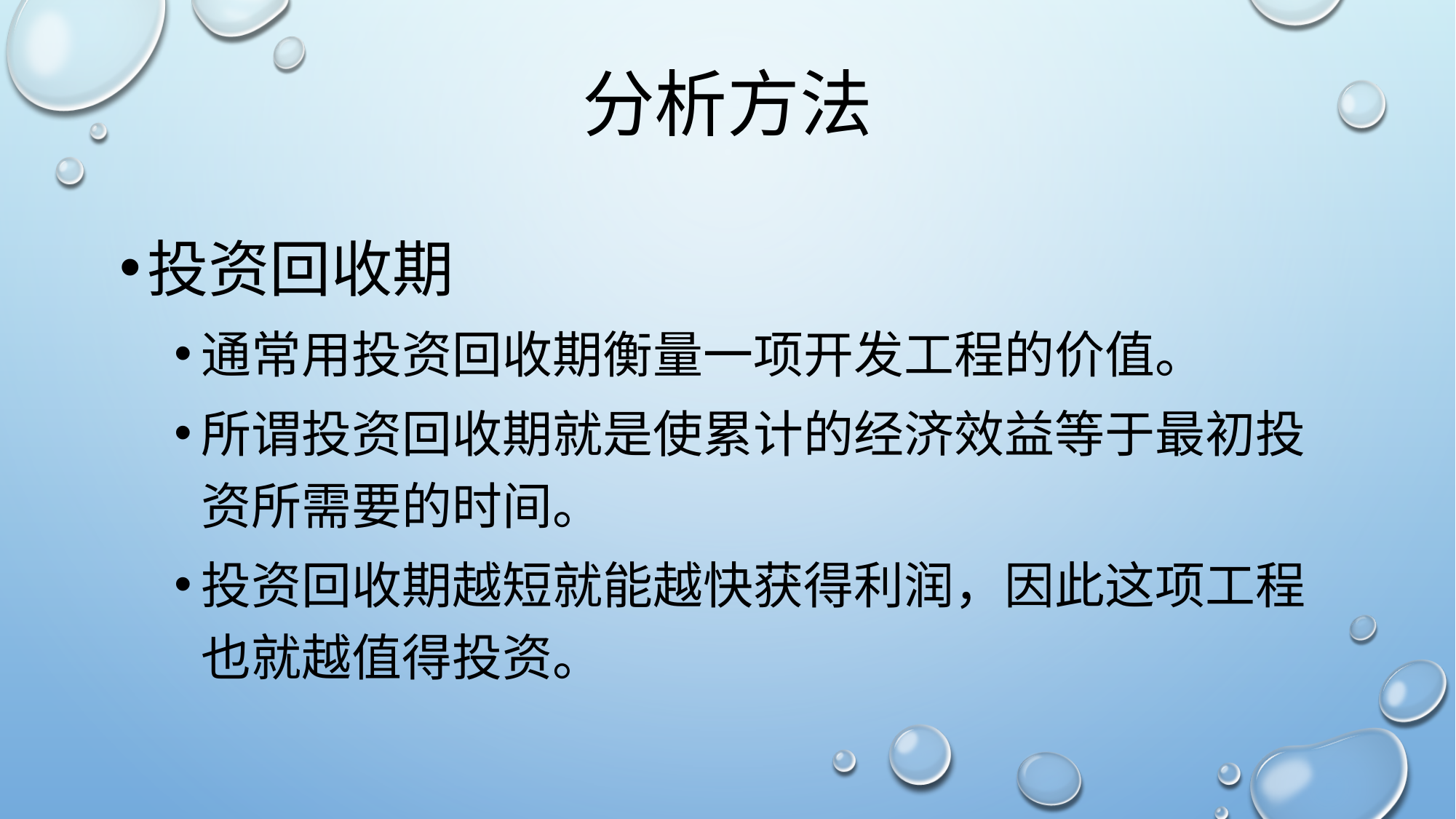

# 分析方法
投资回收期
通常用投资回收期衡量一项开发工程的价值。
所谓投资回收期就是使累计的经济效益等于最初投资所需要的时间。
投资回收期越短就能越快获得利润，因此这项工程也就越值得投资。